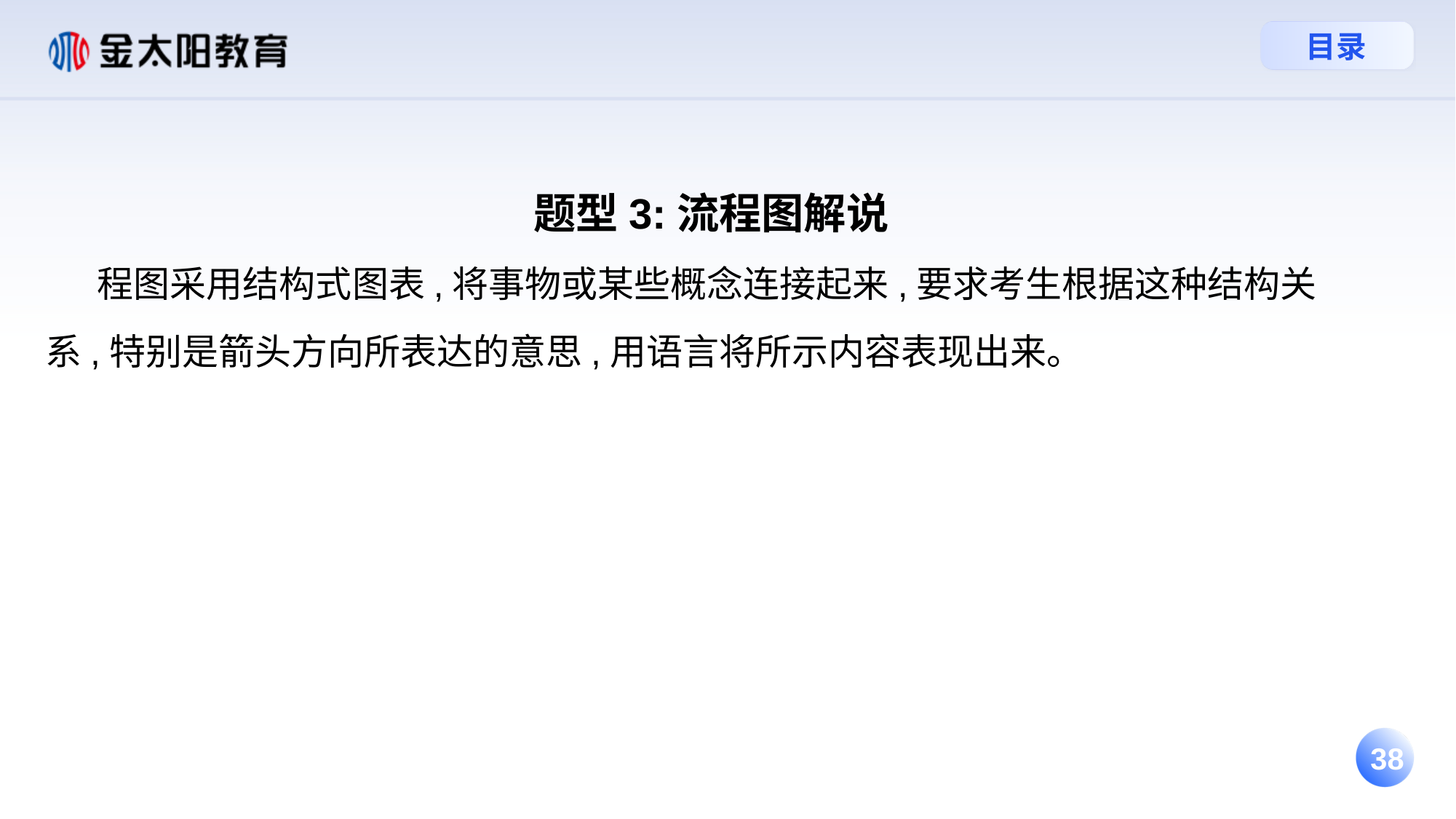

题型3:流程图解说
 程图采用结构式图表,将事物或某些概念连接起来,要求考生根据这种结构关系,特别是箭头方向所表达的意思,用语言将所示内容表现出来。